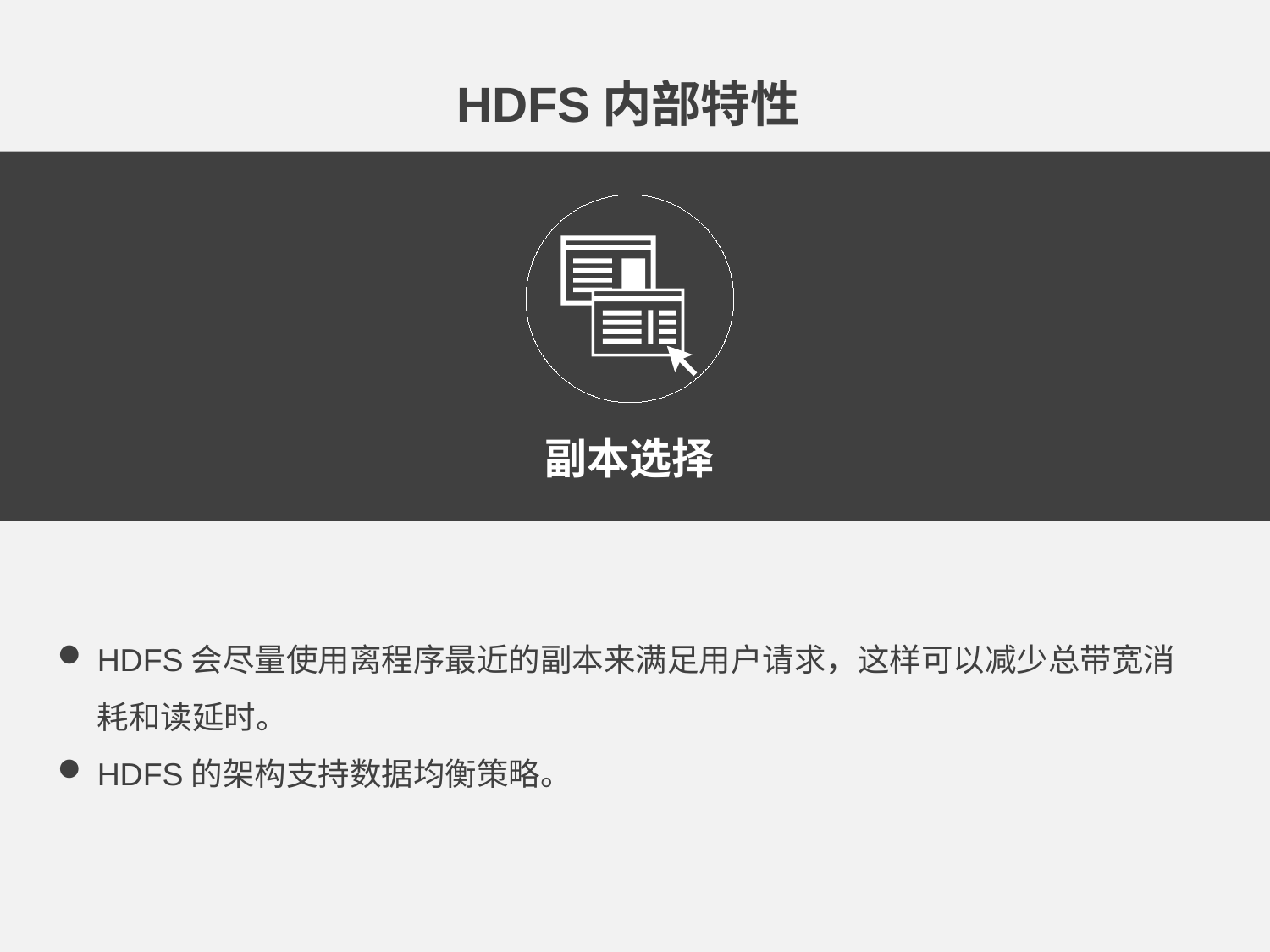

HDFS内部特性

副本选择
HDFS会尽量使用离程序最近的副本来满足用户请求，这样可以减少总带宽消耗和读延时。
HDFS的架构支持数据均衡策略。